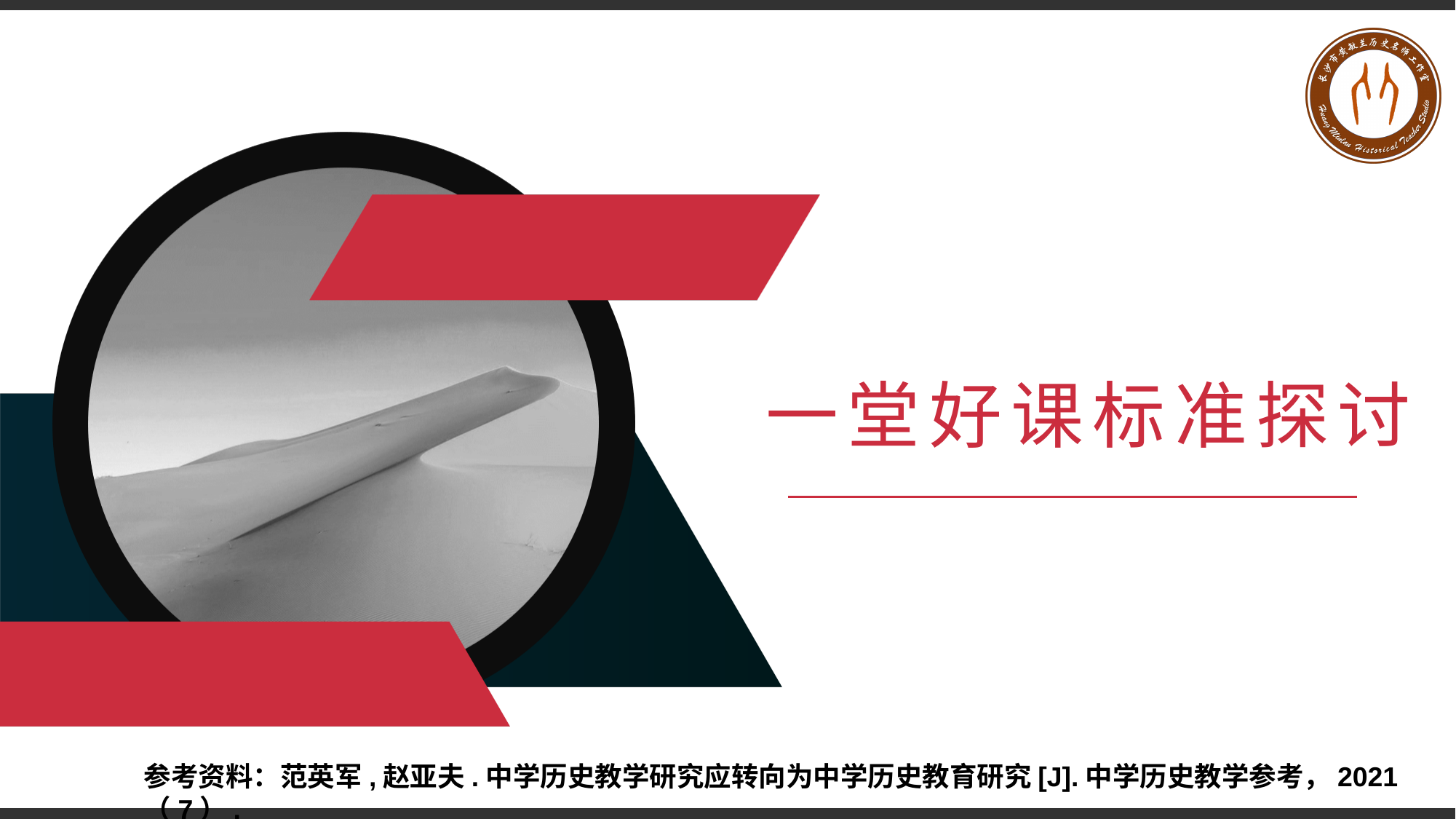

一堂好课标准探讨
参考资料：范英军,赵亚夫.中学历史教学研究应转向为中学历史教育研究[J].中学历史教学参考，2021（7）.